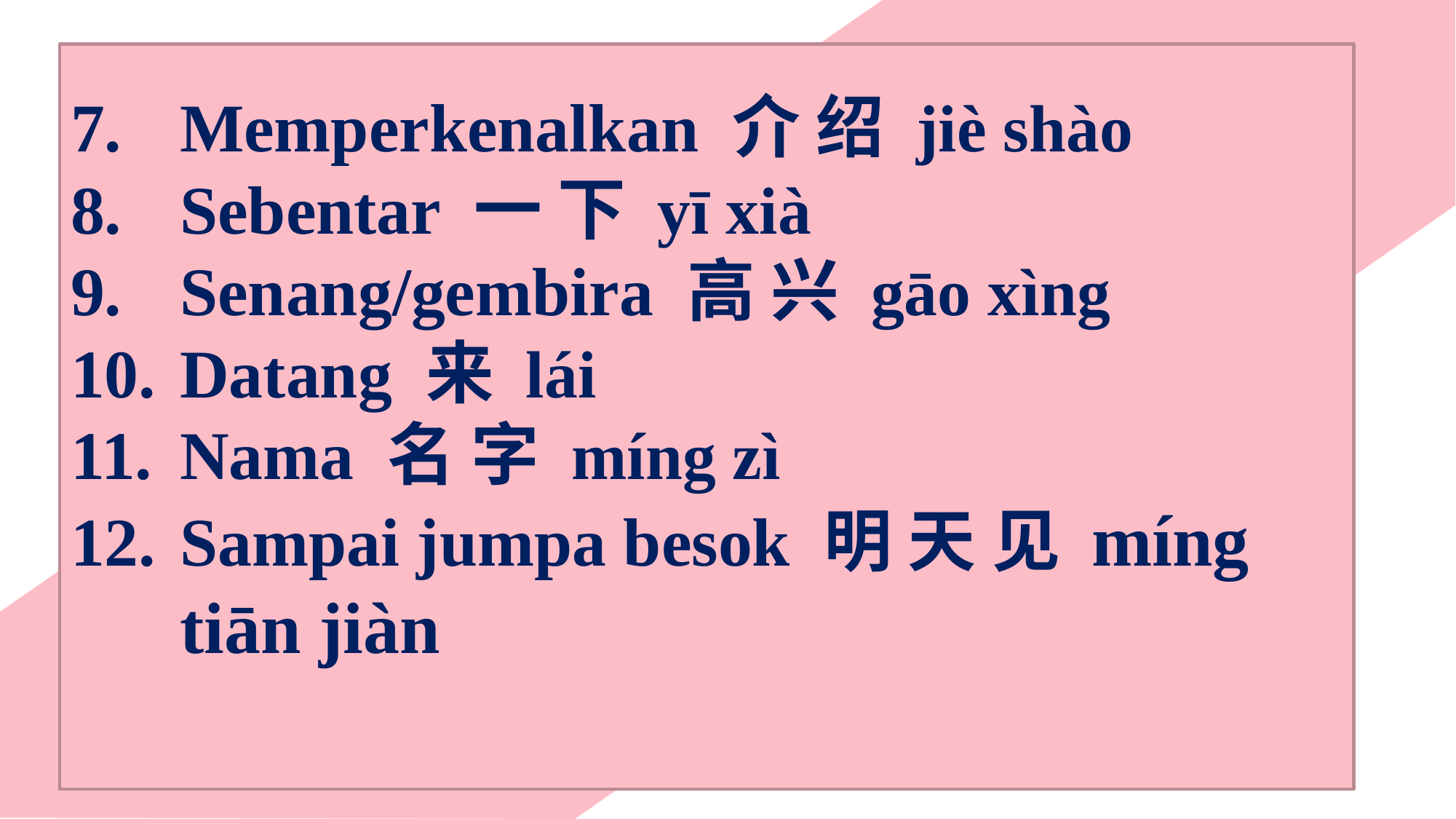

Memperkenalkan 介 绍 jiè shào
Sebentar 一 下 yī xià
Senang/gembira 高 兴 gāo xìng
Datang 来 lái
Nama 名 字 míng zì
Sampai jumpa besok 明 天 见 míng tiān jiàn